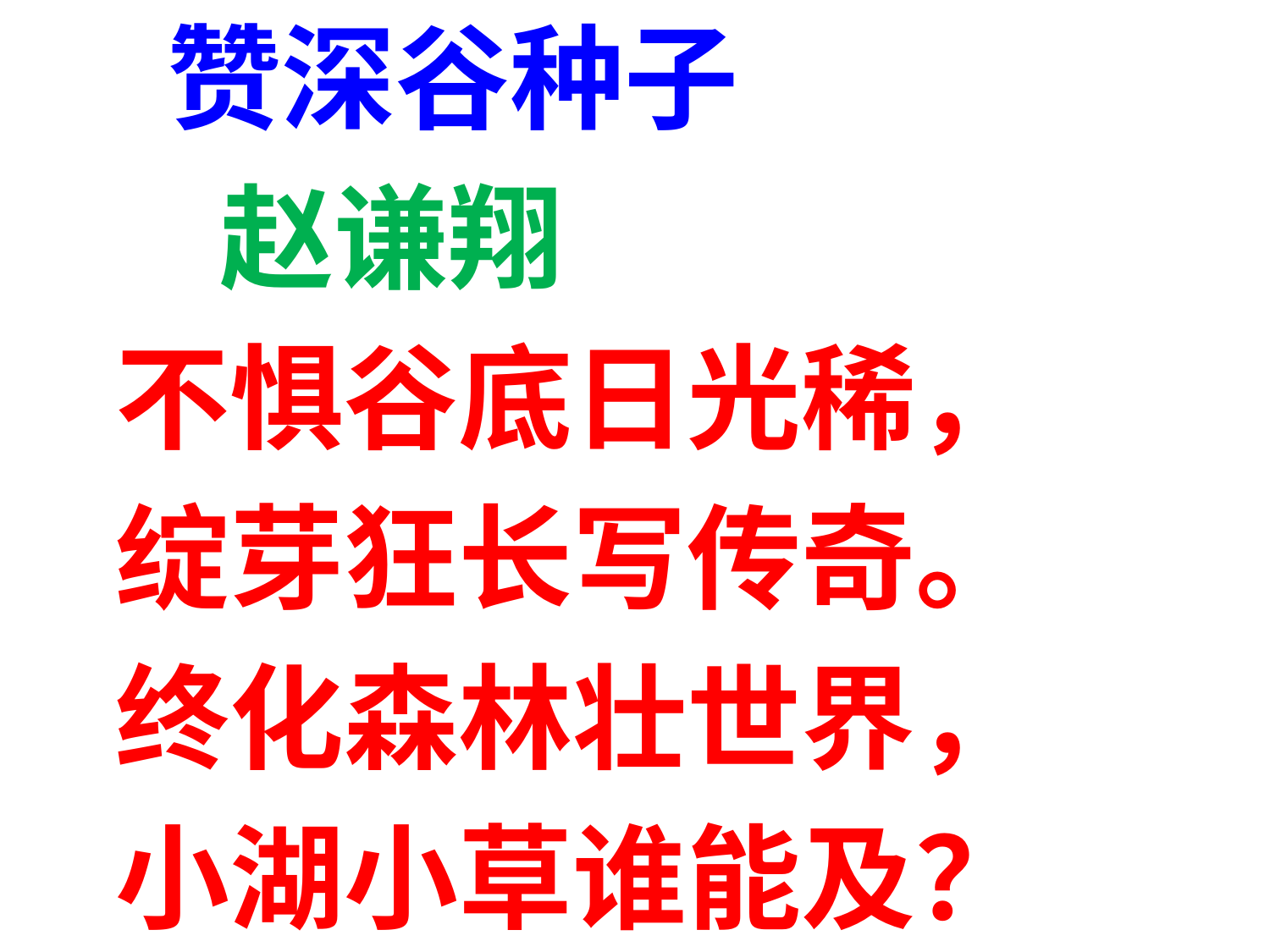

赞深谷种子
       赵谦翔
   不惧谷底日光稀，
   绽芽狂长写传奇。
   终化森林壮世界，
   小湖小草谁能及？